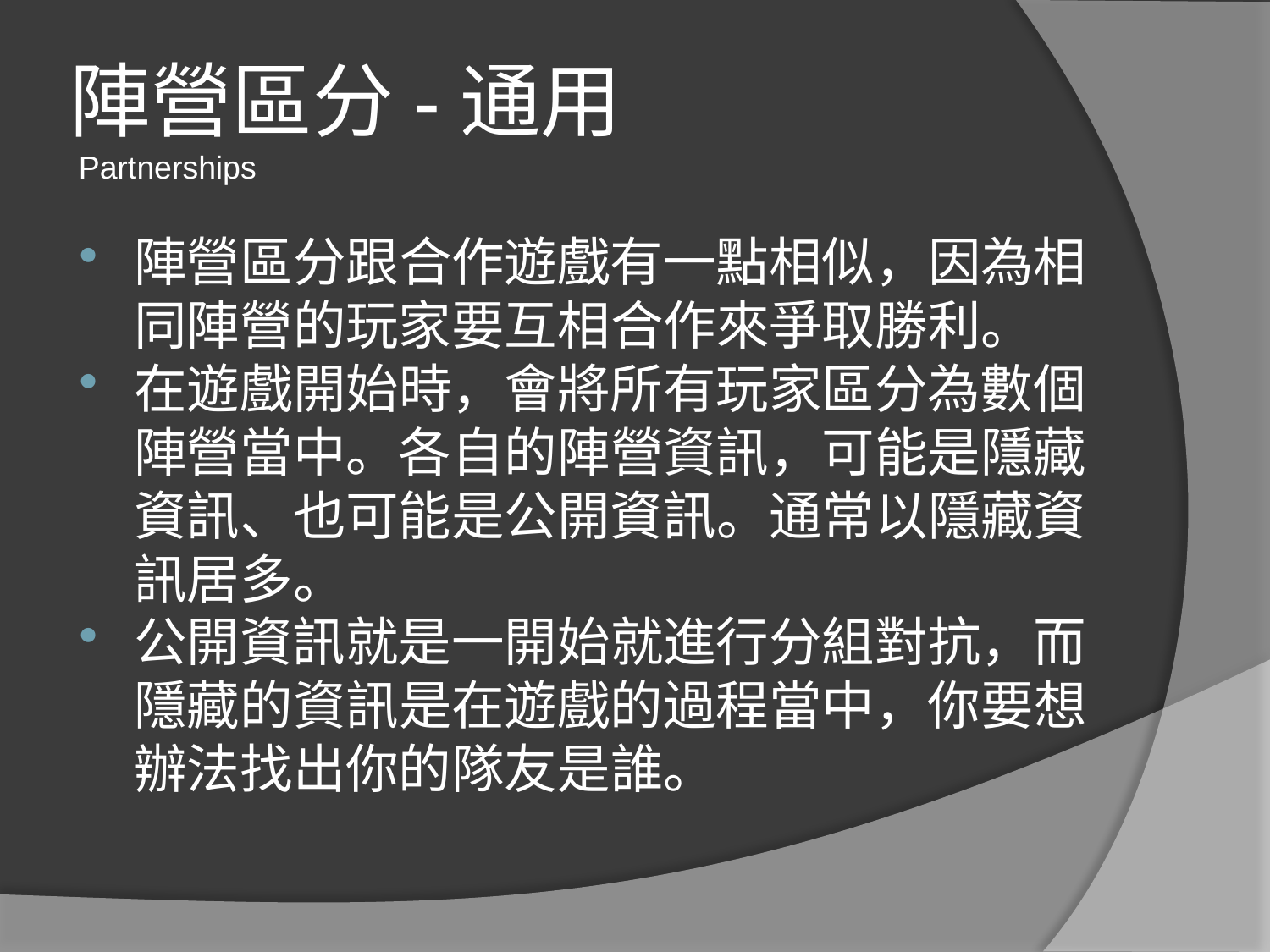

陣營區分-通用
 Partnerships
陣營區分跟合作遊戲有一點相似，因為相同陣營的玩家要互相合作來爭取勝利。
在遊戲開始時，會將所有玩家區分為數個陣營當中。各自的陣營資訊，可能是隱藏資訊、也可能是公開資訊。通常以隱藏資訊居多。
公開資訊就是一開始就進行分組對抗，而隱藏的資訊是在遊戲的過程當中，你要想辦法找出你的隊友是誰。